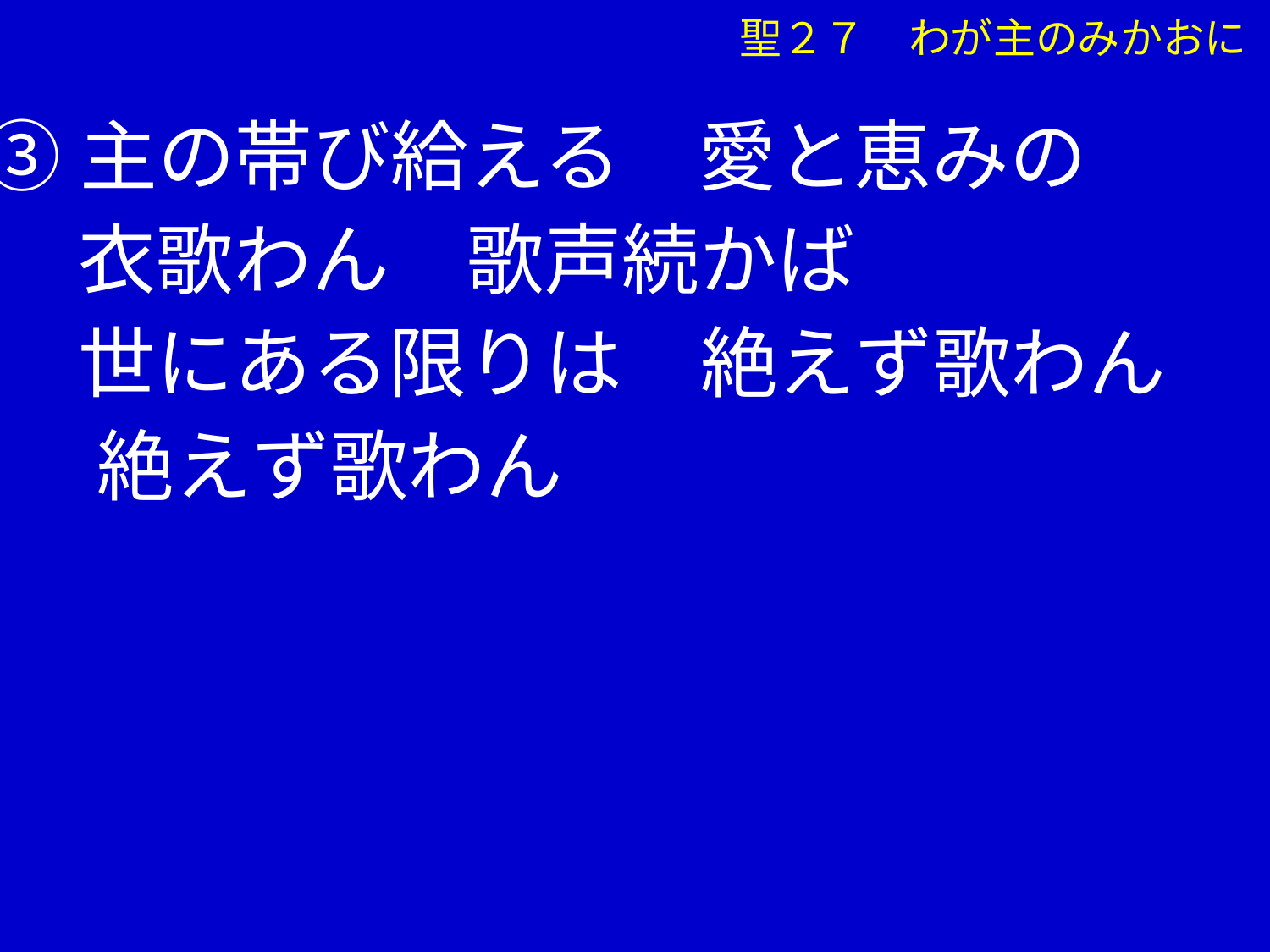

聖２７　わが主のみかおに
③主の帯び給える　愛と恵みの
　 衣歌わん　歌声続かば
　 世にある限りは　絶えず歌わん
 　絶えず歌わん